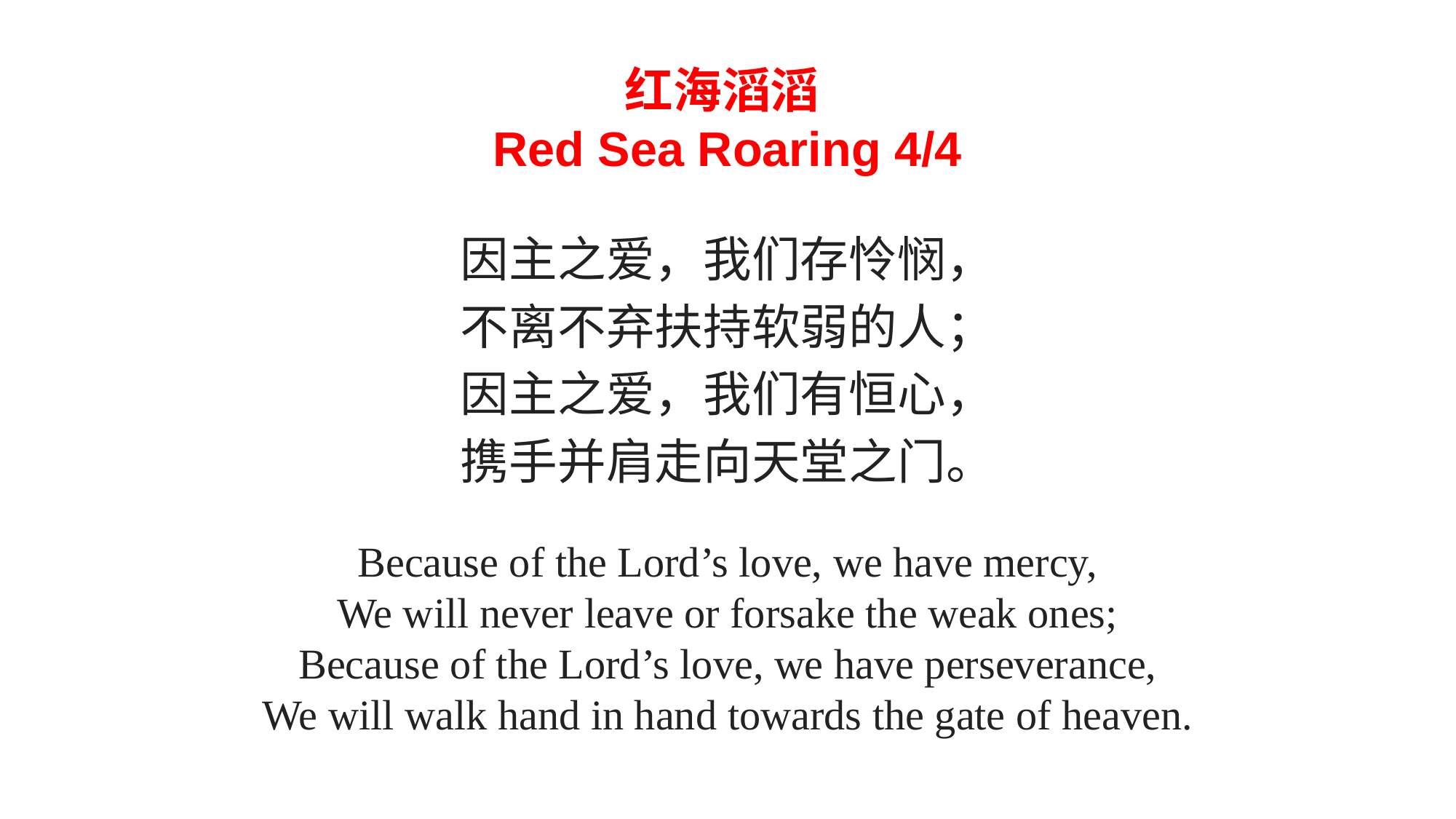

红海滔滔
Red Sea Roaring 4/4
因主之爱，我们存怜悯，
不离不弃扶持软弱的人；
因主之爱，我们有恒心，
携手并肩走向天堂之门。

Because of the Lord’s love, we have mercy,
We will never leave or forsake the weak ones;
Because of the Lord’s love, we have perseverance,
We will walk hand in hand towards the gate of heaven.